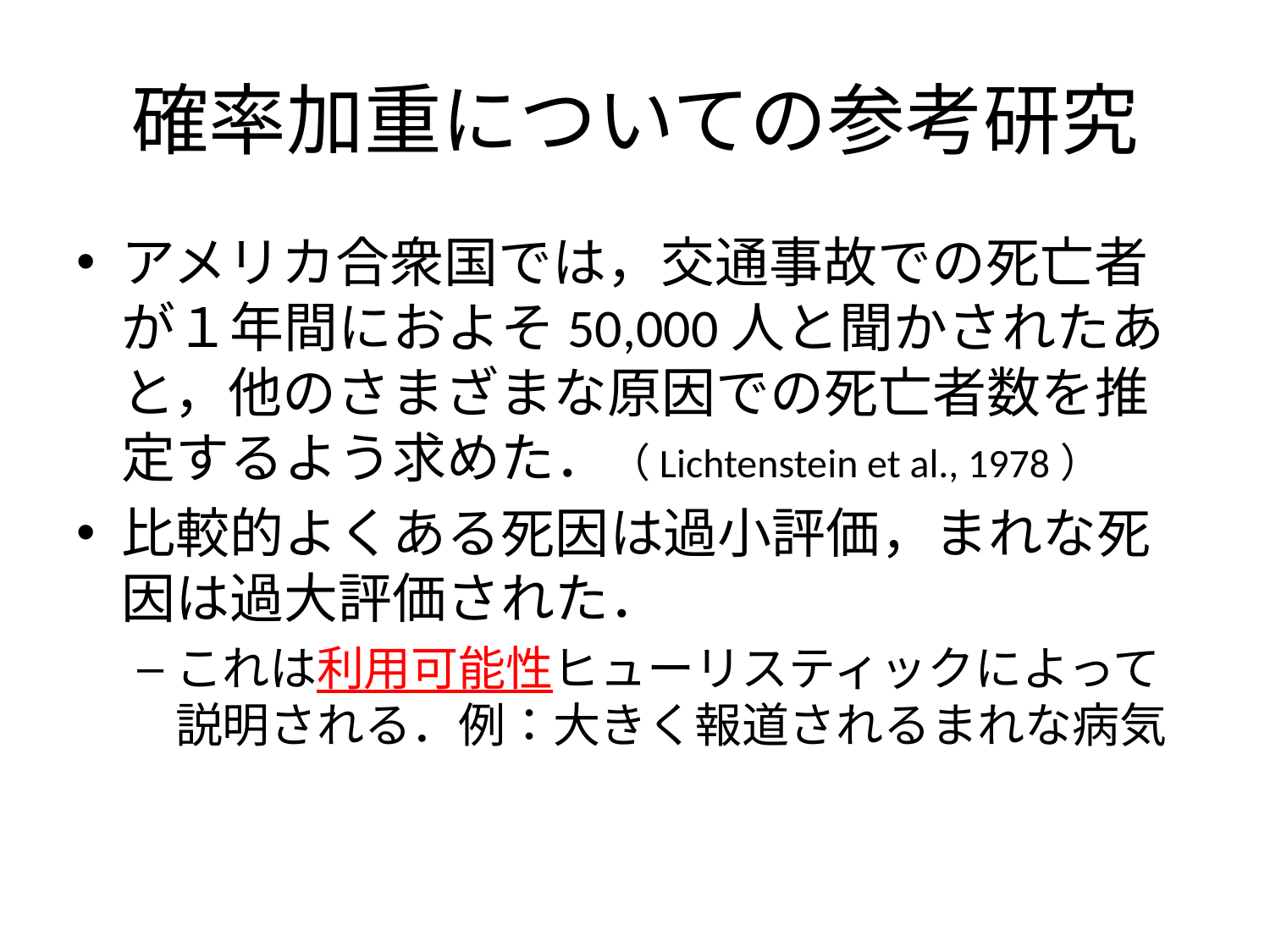

# 確率加重についての参考研究
アメリカ合衆国では，交通事故での死亡者が１年間におよそ50,000人と聞かされたあと，他のさまざまな原因での死亡者数を推定するよう求めた．（Lichtenstein et al., 1978）
比較的よくある死因は過小評価，まれな死因は過大評価された．
これは利用可能性ヒューリスティックによって説明される．例：大きく報道されるまれな病気